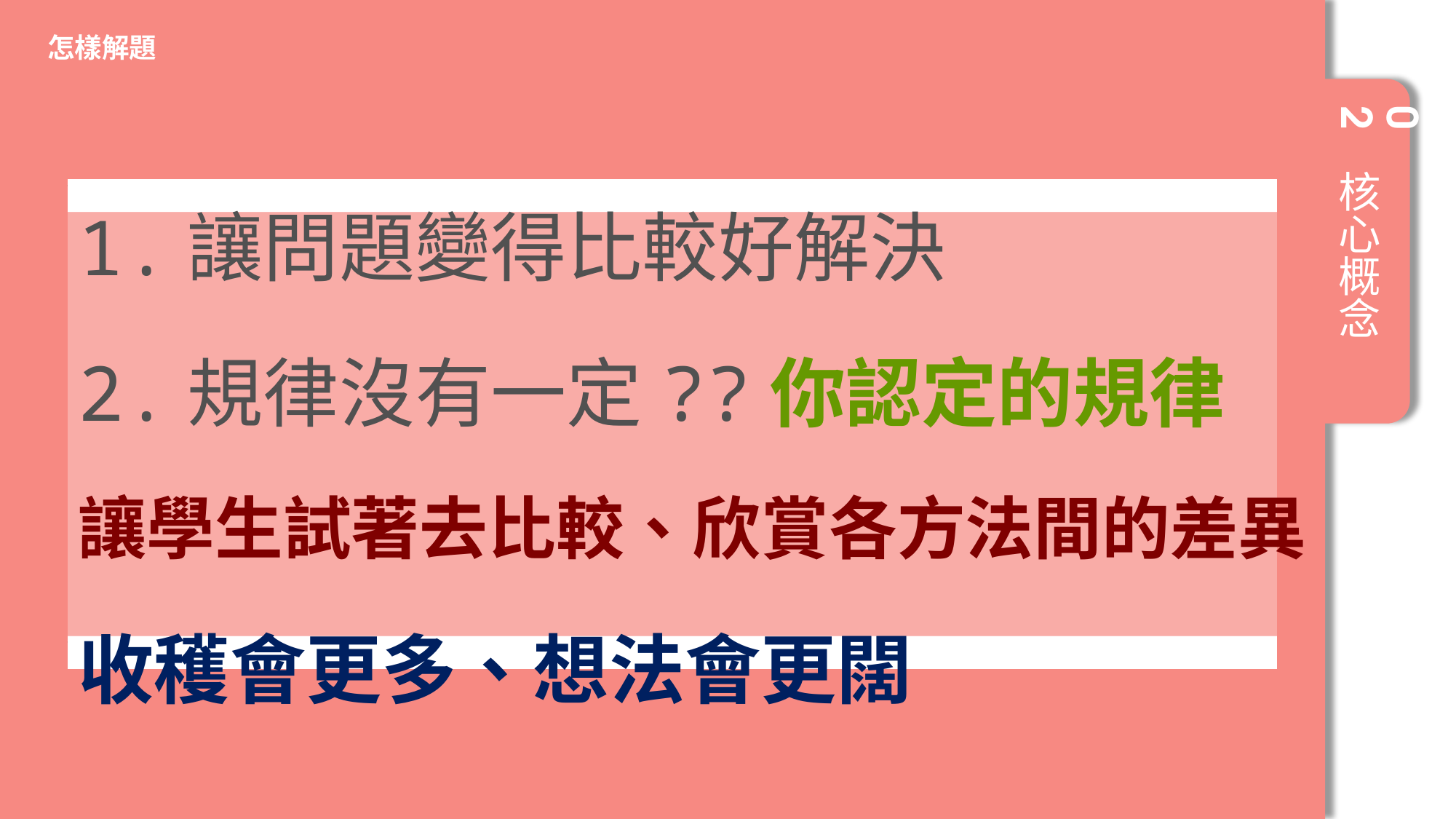

怎樣解題
02
核心概念

1.讓問題變得比較好解決

2.規律沒有一定??你認定的規律

讓學生試著去比較、欣賞各方法間的差異

收穫會更多、想法會更闊